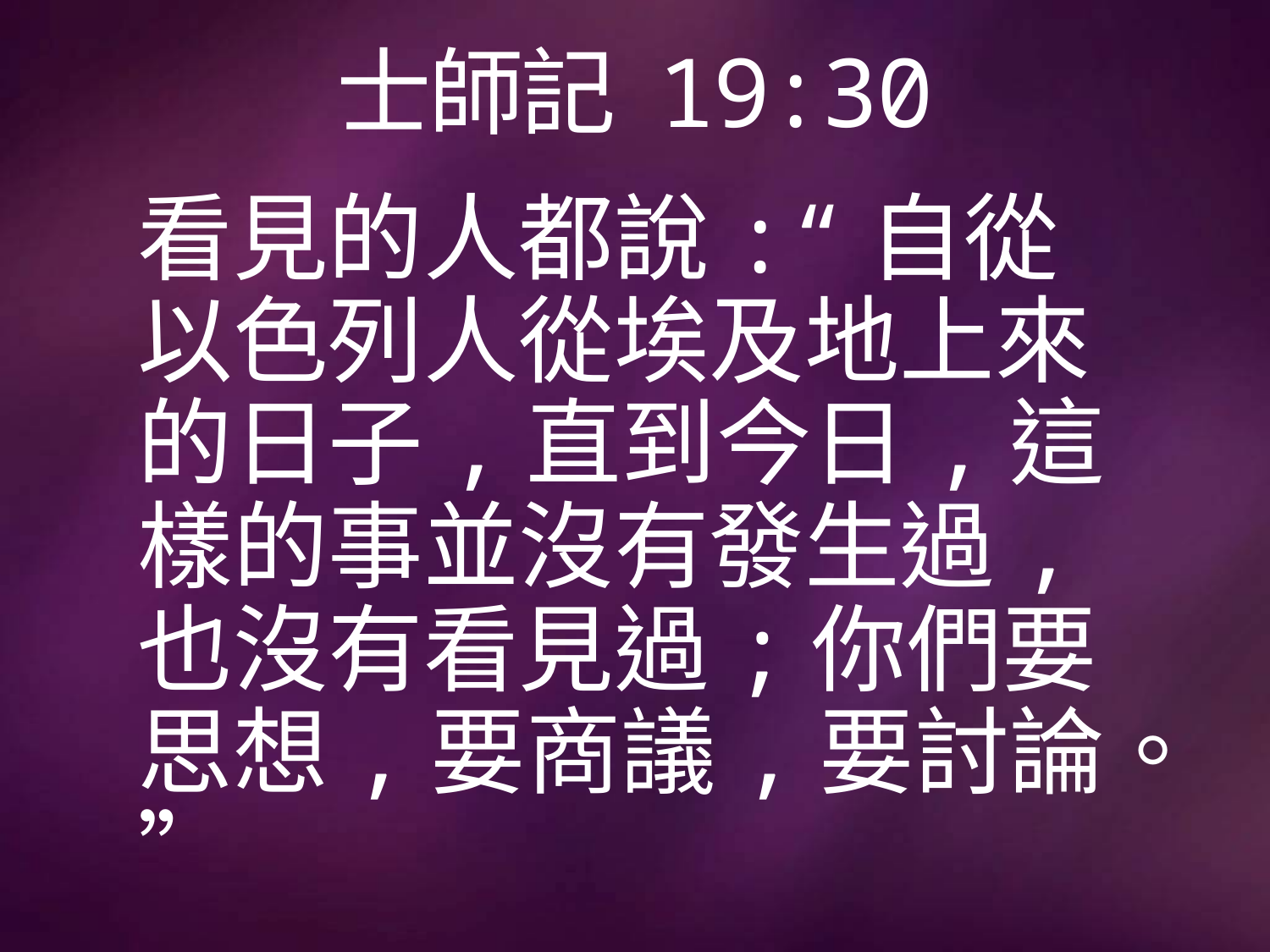

# 士師記 19:30
看見的人都說:“自從以色列人從埃及地上來的日子,直到今日,這樣的事並沒有發生過,也沒有看見過;你們要思想,要商議,要討論。”